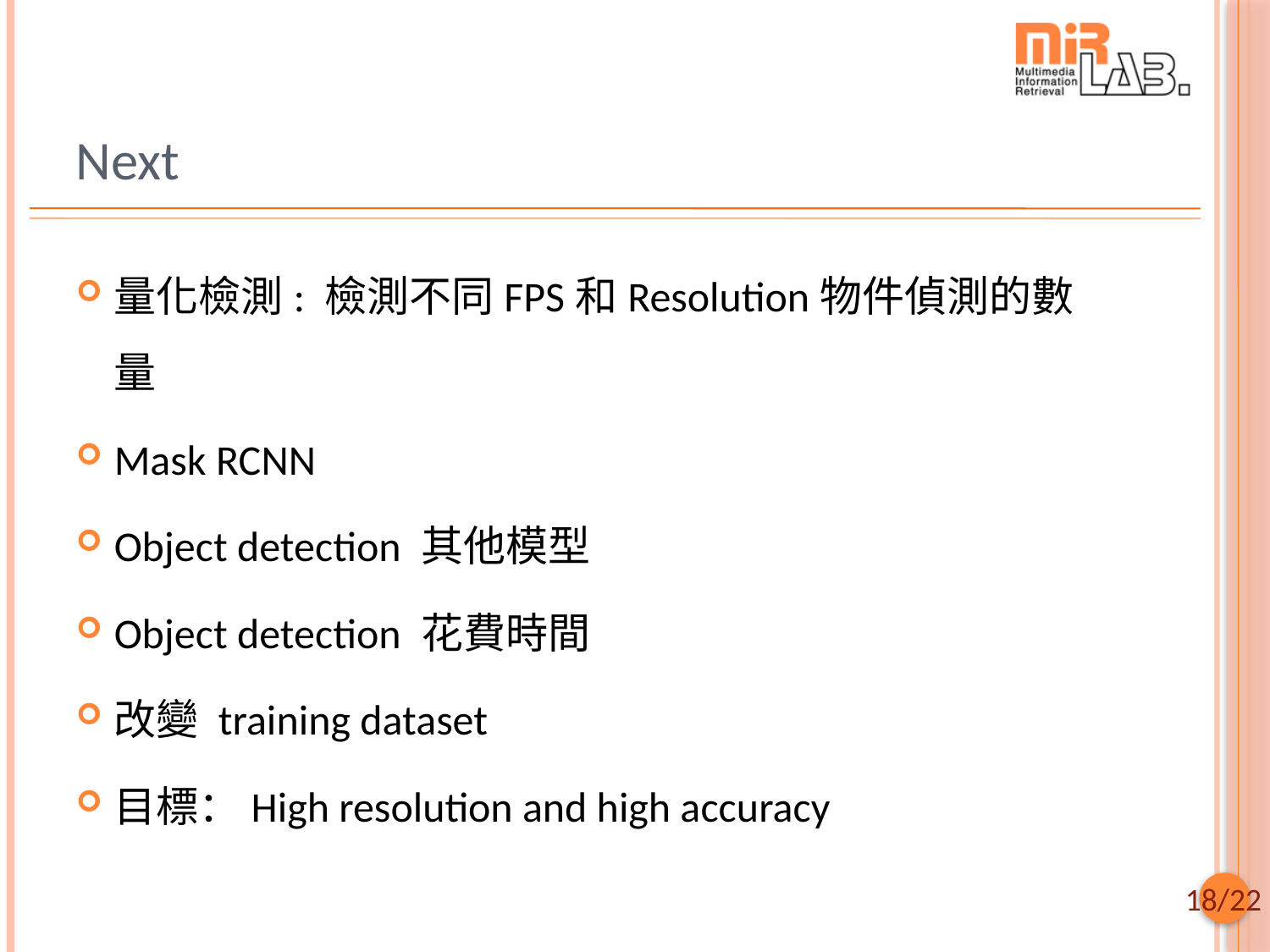

# Next
量化檢測: 檢測不同FPS和Resolution物件偵測的數量
Mask RCNN
Object detection 其他模型
Object detection 花費時間
改變 training dataset
目標：High resolution and high accuracy